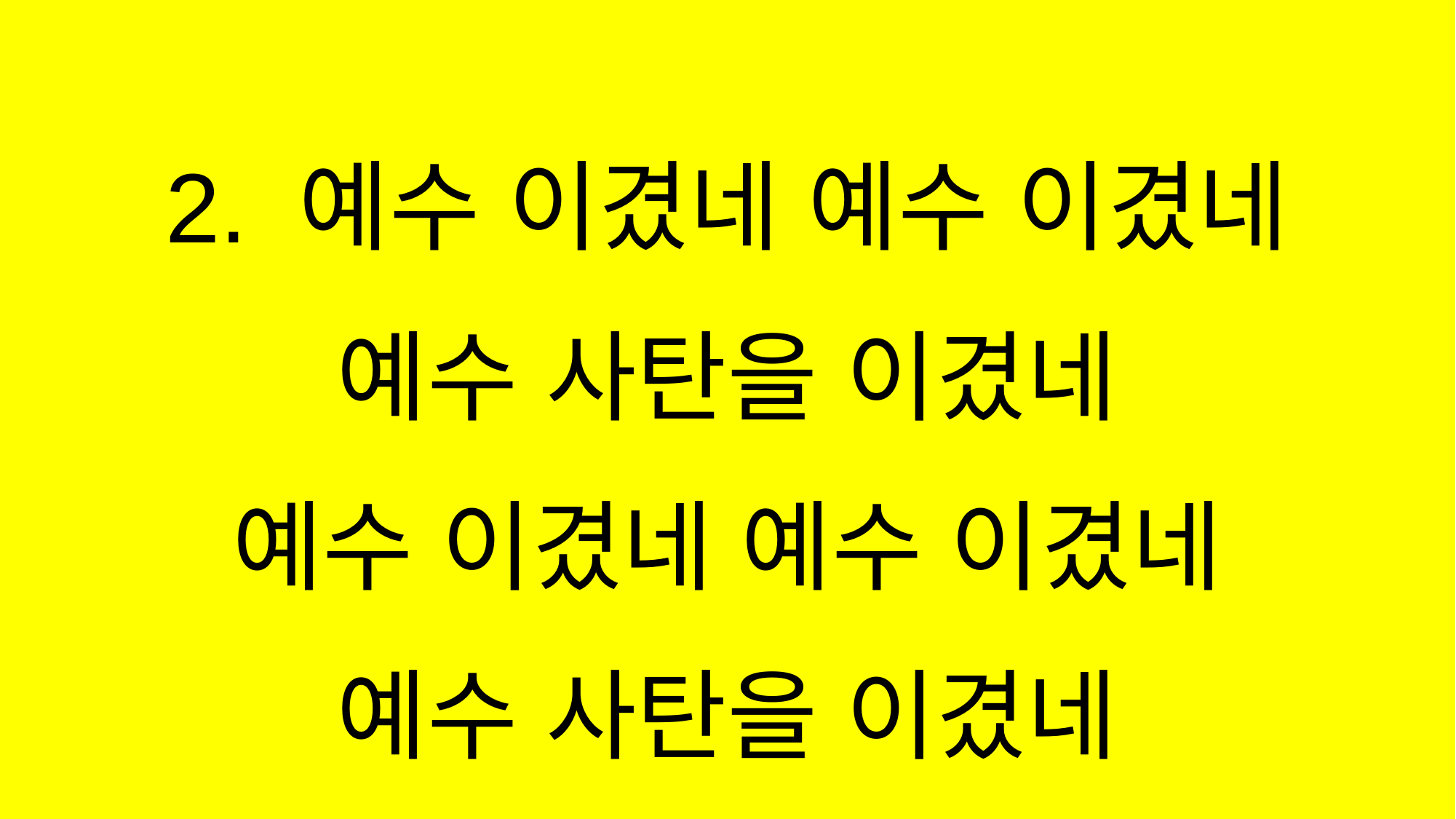

#
2. 예수 이겼네 예수 이겼네

예수 사탄을 이겼네

예수 이겼네 예수 이겼네

예수 사탄을 이겼네